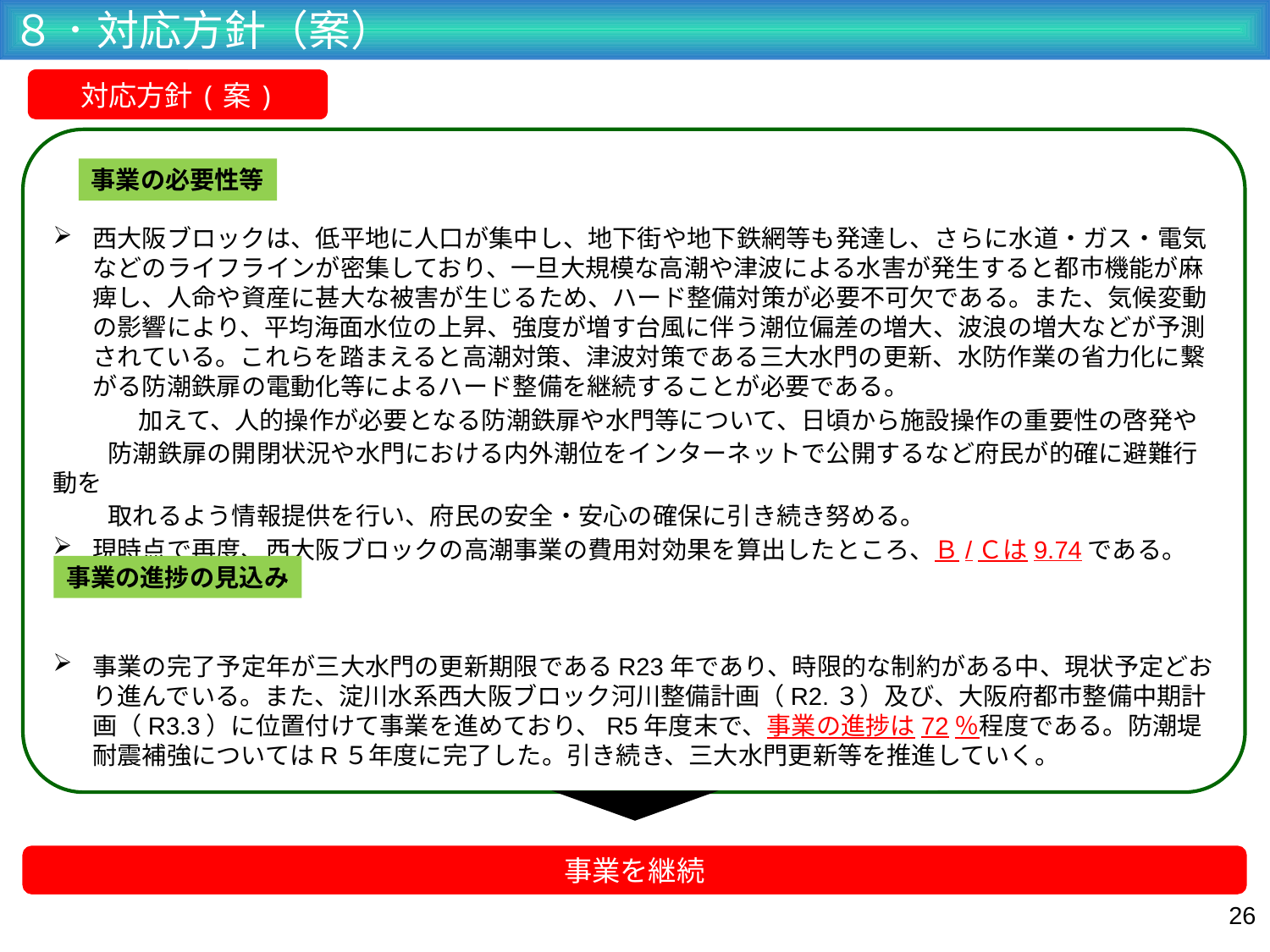

８．対応方針（案）
対応方針(案)

西大阪ブロックは、低平地に人口が集中し、地下街や地下鉄網等も発達し、さらに水道・ガス・電気などのライフラインが密集しており、一旦大規模な高潮や津波による水害が発生すると都市機能が麻痺し、人命や資産に甚大な被害が生じるため、ハード整備対策が必要不可欠である。また、気候変動の影響により、平均海面水位の上昇、強度が増す台風に伴う潮位偏差の増大、波浪の増大などが予測されている。これらを踏まえると高潮対策、津波対策である三大水門の更新、水防作業の省力化に繋がる防潮鉄扉の電動化等によるハード整備を継続することが必要である。
　　 　 加えて、人的操作が必要となる防潮鉄扉や水門等について、日頃から施設操作の重要性の啓発や
　　 防潮鉄扉の開閉状況や水門における内外潮位をインターネットで公開するなど府民が的確に避難行動を
　　 取れるよう情報提供を行い、府民の安全・安心の確保に引き続き努める。
現時点で再度、西大阪ブロックの高潮事業の費用対効果を算出したところ、Ｂ/Ｃは9.74である。

事業の完了予定年が三大水門の更新期限であるR23年であり、時限的な制約がある中、現状予定どおり進んでいる。また、淀川水系西大阪ブロック河川整備計画（R2.３）及び、大阪府都市整備中期計画（R3.3）に位置付けて事業を進めており、R5年度末で、事業の進捗は72％程度である。防潮堤耐震補強についてはR５年度に完了した。引き続き、三大水門更新等を推進していく。
事業の必要性等
事業の進捗の見込み

事業を継続
26